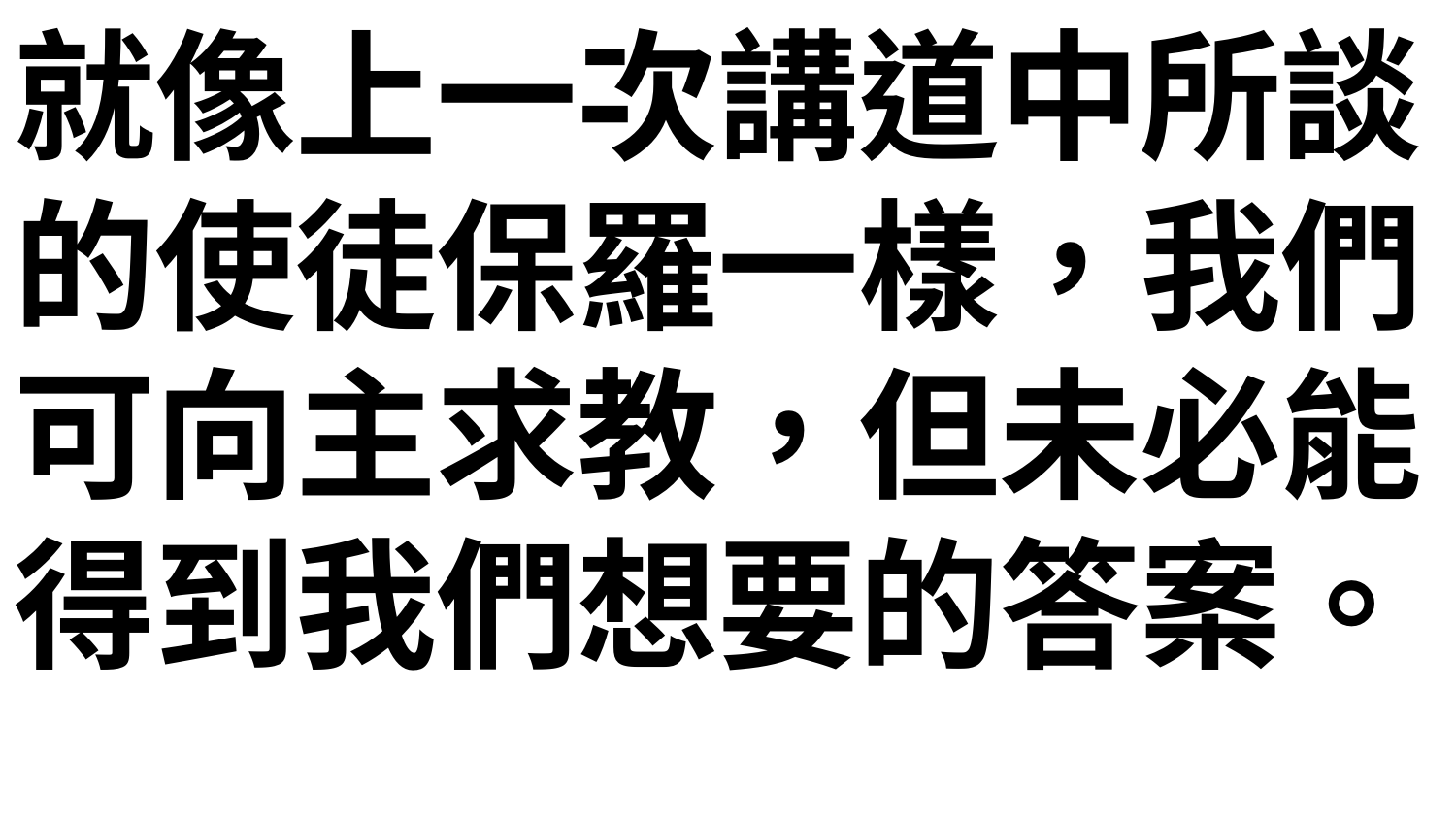

就像上一次講道中所談的使徒保羅一樣，我們可向主求教，但未必能得到我們想要的答案。